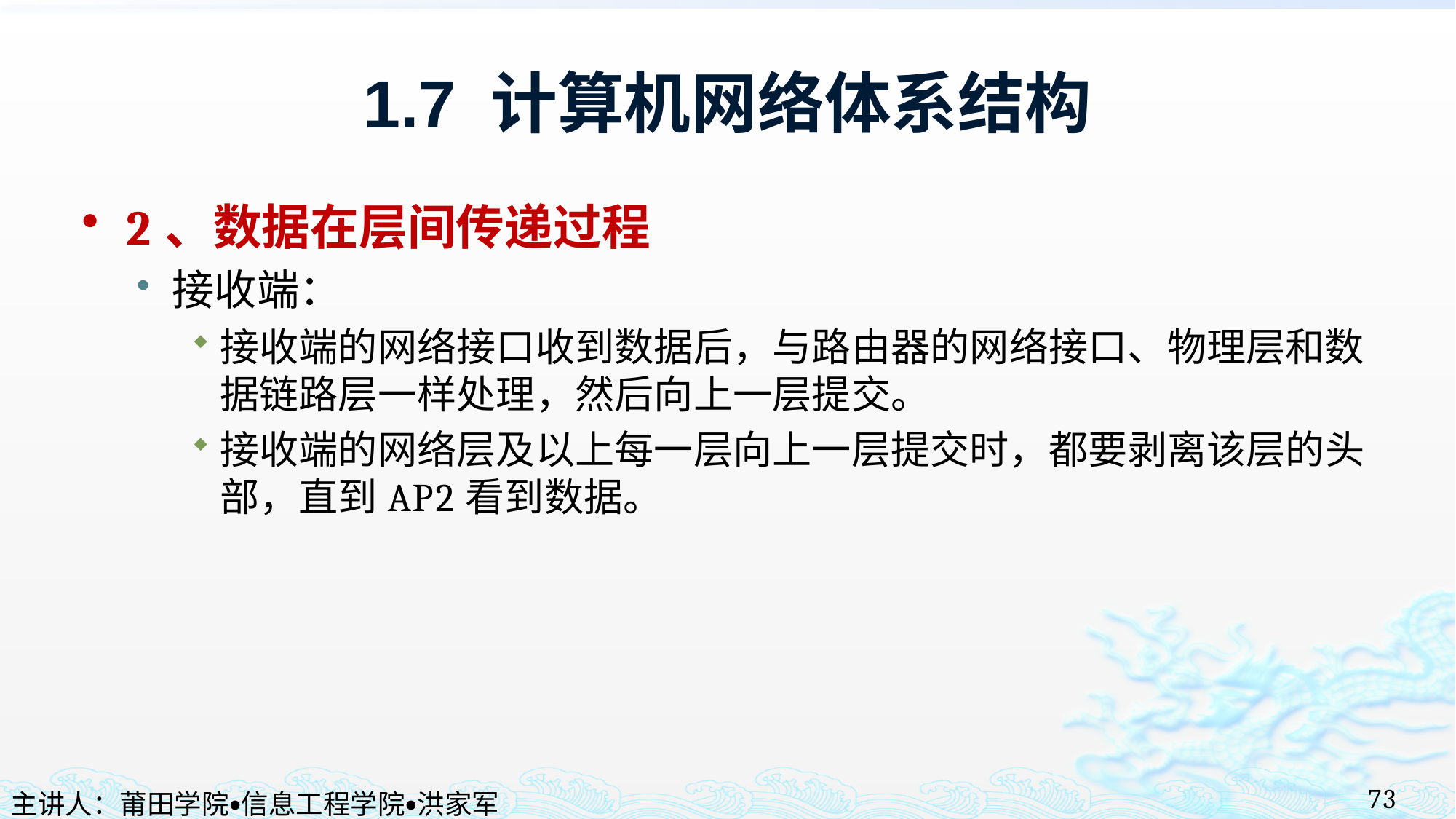

# 1.7 计算机网络体系结构
2、数据在层间传递过程
接收端：
接收端的网络接口收到数据后，与路由器的网络接口、物理层和数据链路层一样处理，然后向上一层提交。
接收端的网络层及以上每一层向上一层提交时，都要剥离该层的头部，直到AP2看到数据。
73
主讲人：莆田学院•信息工程学院•洪家军